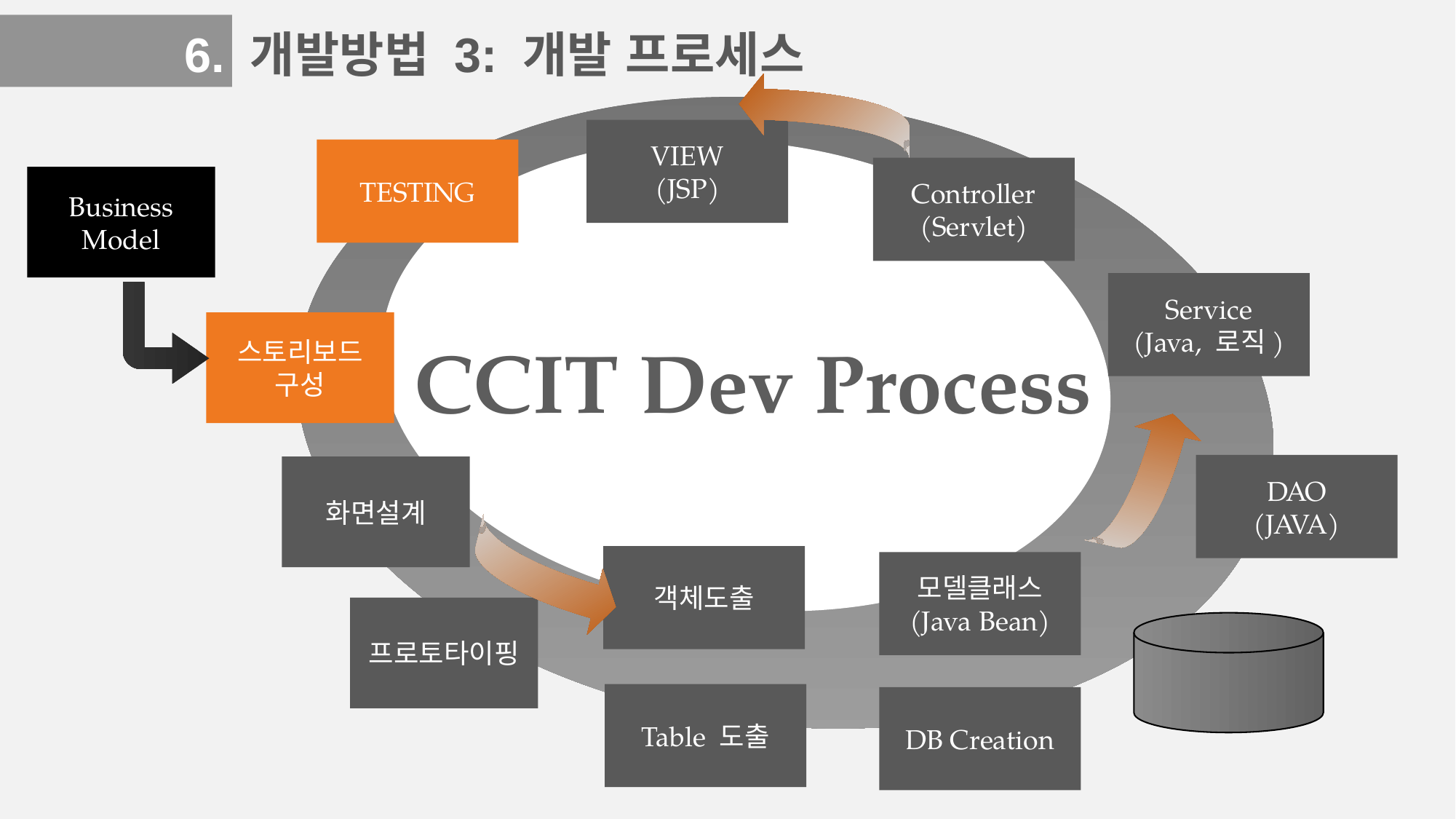

6. 개발방법 3: 개발 프로세스

VIEW
(JSP)
TESTING
Controller
(Servlet)
Business
Model
Service
(Java, 로직)

스토리보드
구성
CCIT Dev Process

DAO
(JAVA)
화면설계

객체도출
모델클래스
(Java Bean)
프로토타이핑

Table 도출
DB Creation